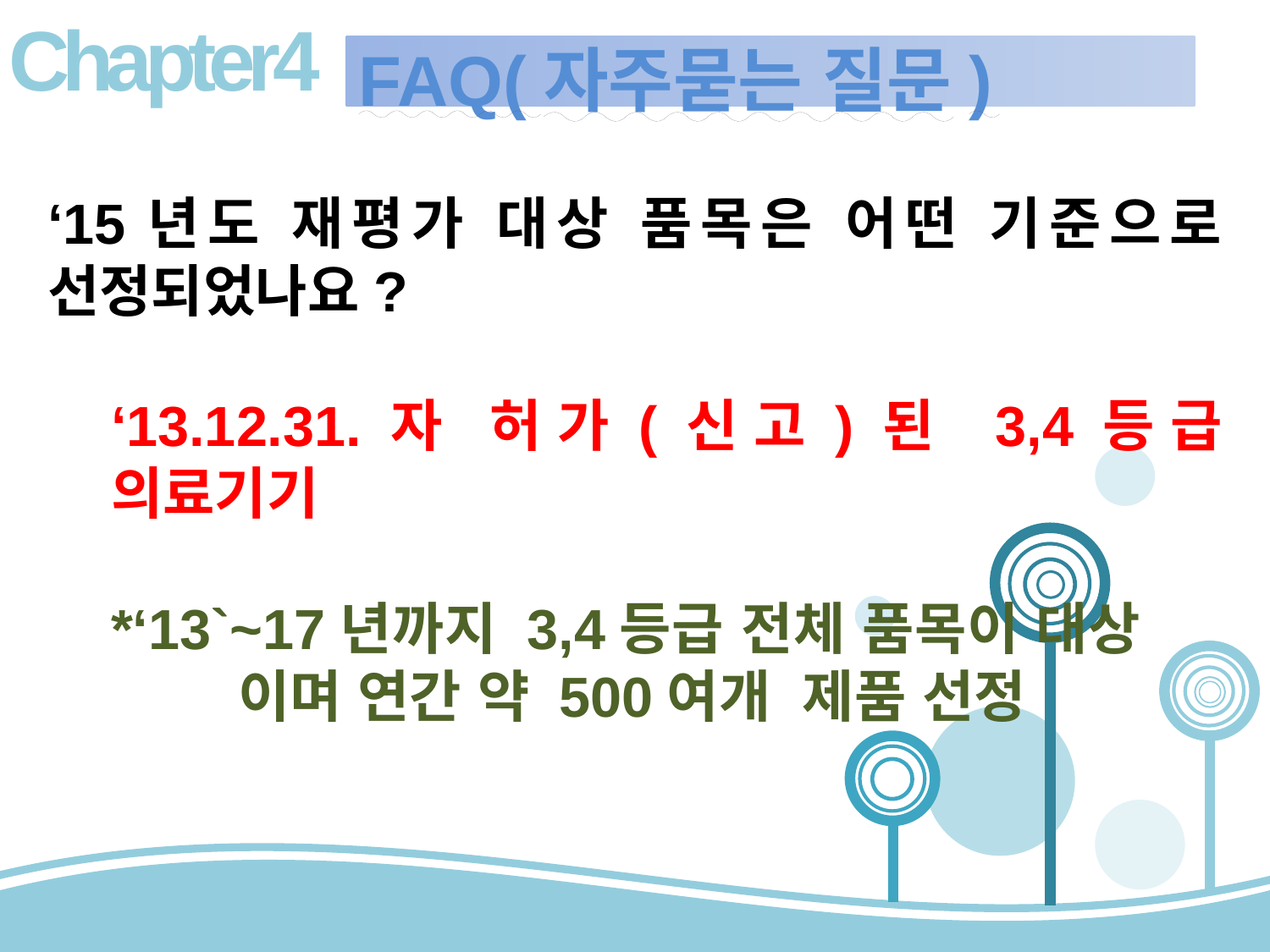

Chapter4
# FAQ(자주묻는 질문)
‘15년도 재평가 대상 품목은 어떤 기준으로 선정되었나요?

‘13.12.31.자 허가(신고)된 3,4등급 의료기기

*‘13`~17년까지 3,4등급 전체 품목이 대상        	이며 연간 약 500여개  제품 선정